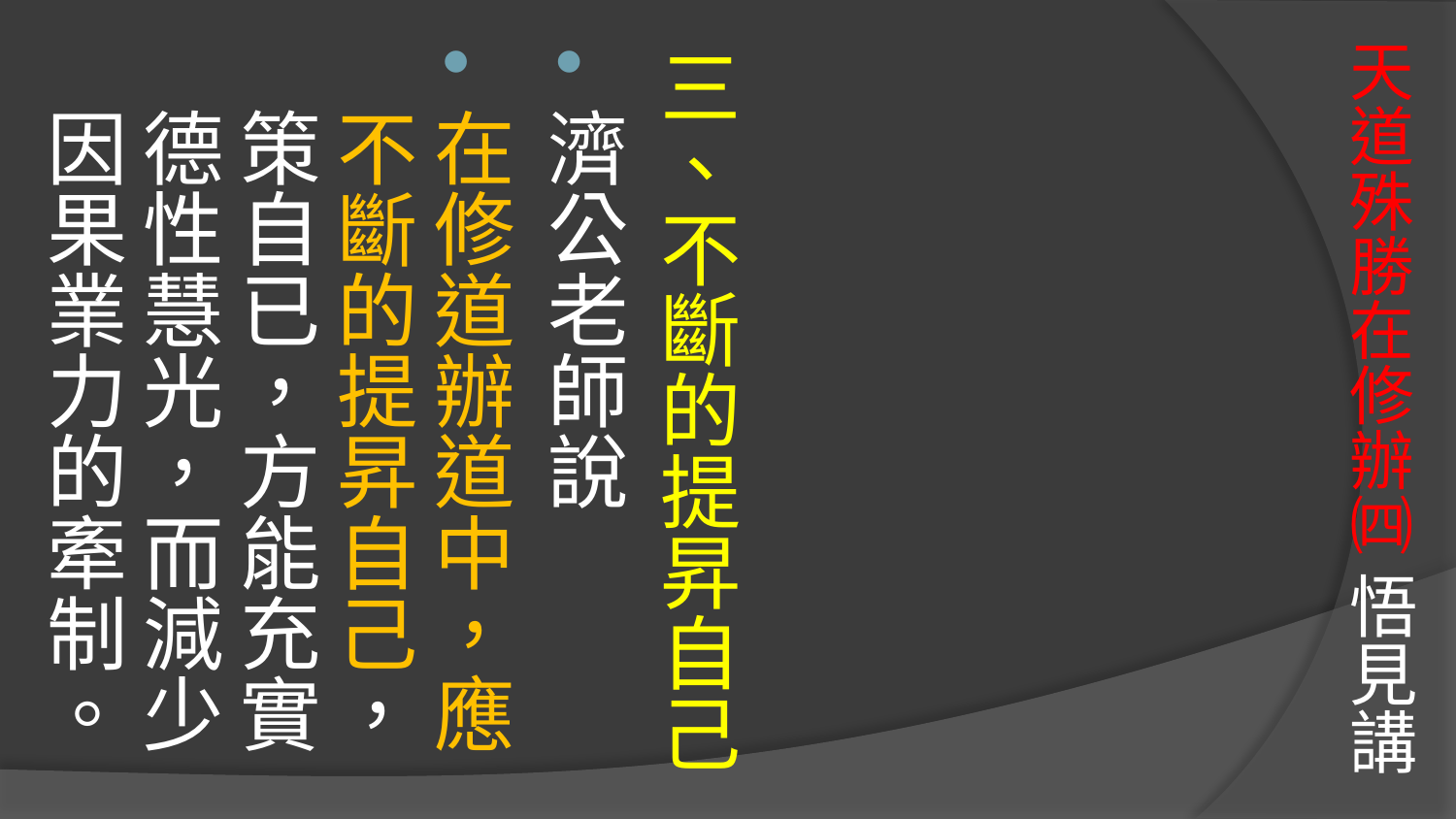

# 天道殊勝在修辦㈣ 悟見講
三、不斷的提昇自己
濟公老師說
在修道辦道中，應不斷的提昇自己，策自已，方能充實德性慧光，而減少 因果業力的牽制。